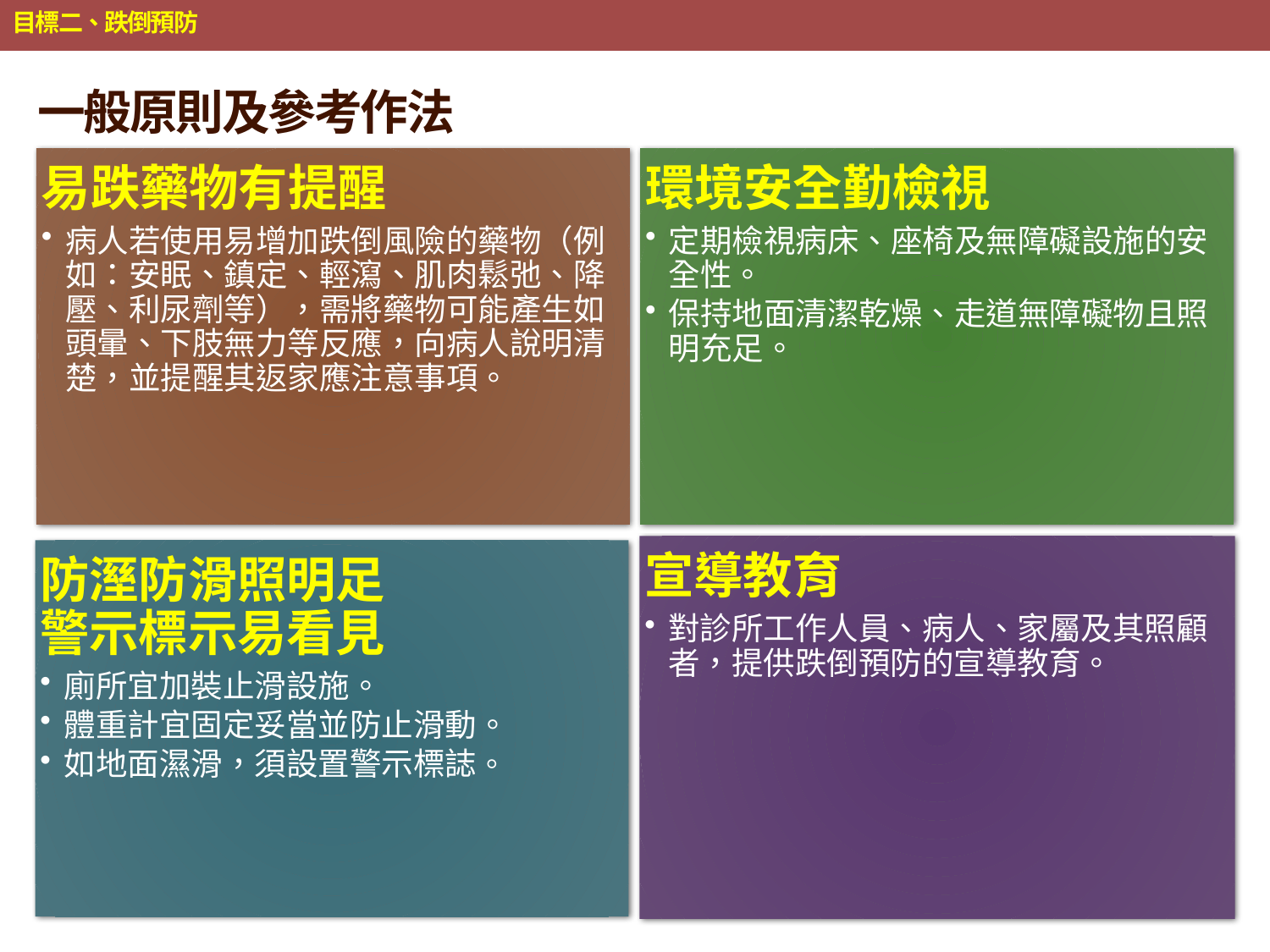

目標二、跌倒預防
# 一般原則及參考作法
易跌藥物有提醒
病人若使用易增加跌倒風險的藥物（例如：安眠、鎮定、輕瀉、肌肉鬆弛、降壓、利尿劑等），需將藥物可能產生如頭暈、下肢無力等反應，向病人說明清楚，並提醒其返家應注意事項。
環境安全勤檢視
定期檢視病床、座椅及無障礙設施的安全性。
保持地面清潔乾燥、走道無障礙物且照明充足。
防溼防滑照明足
警示標示易看見
廁所宜加裝止滑設施。
體重計宜固定妥當並防止滑動。
如地面濕滑，須設置警示標誌。
宣導教育
對診所工作人員、病人、家屬及其照顧者，提供跌倒預防的宣導教育。